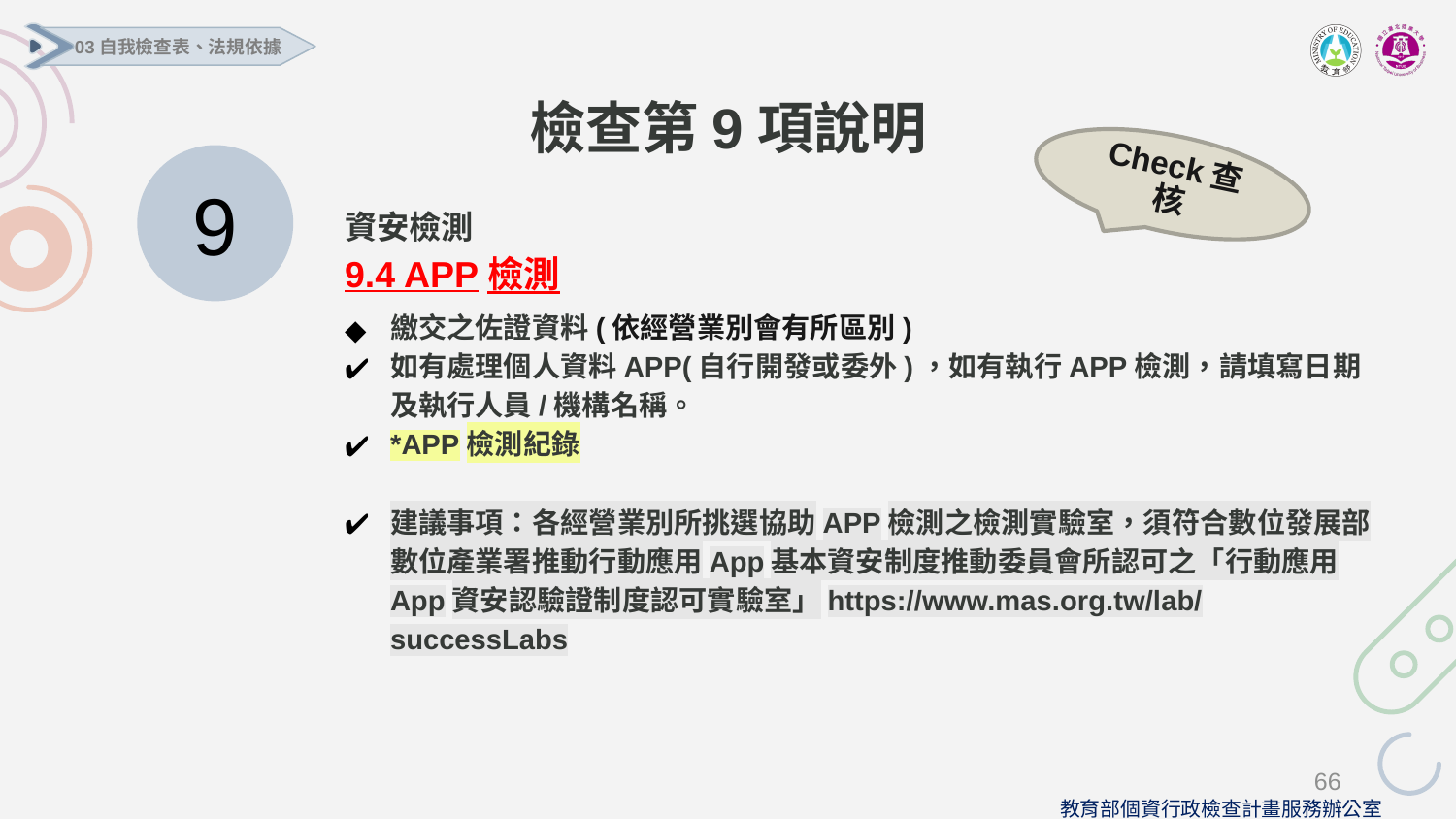

03自我檢查表、法規依據

# 檢查第9項說明
Check查核
9
資安檢測
9.4 APP檢測
繳交之佐證資料(依經營業別會有所區別)
如有處理個人資料APP(自行開發或委外)，如有執行APP檢測，請填寫日期及執行人員/機構名稱。
*APP檢測紀錄

建議事項：各經營業別所挑選協助APP檢測之檢測實驗室，須符合數位發展部數位產業署推動行動應用App基本資安制度推動委員會所認可之「行動應用App資安認驗證制度認可實驗室」https://www.mas.org.tw/lab/successLabs
66